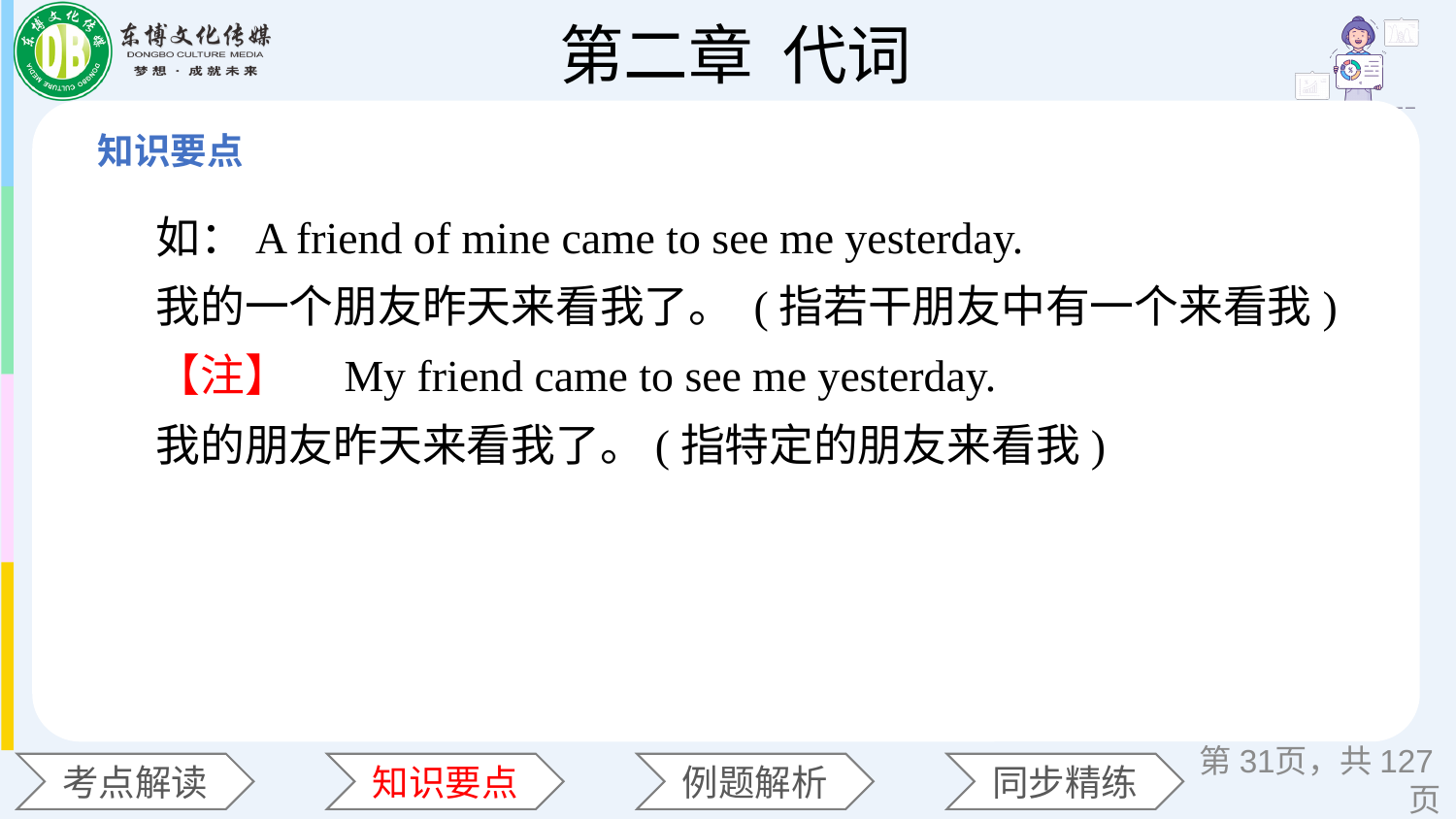

如：A friend of mine came to see me yesterday.
我的一个朋友昨天来看我了。 (指若干朋友中有一个来看我)
【注】　My friend came to see me yesterday.
我的朋友昨天来看我了。(指特定的朋友来看我)

第31页，共127页